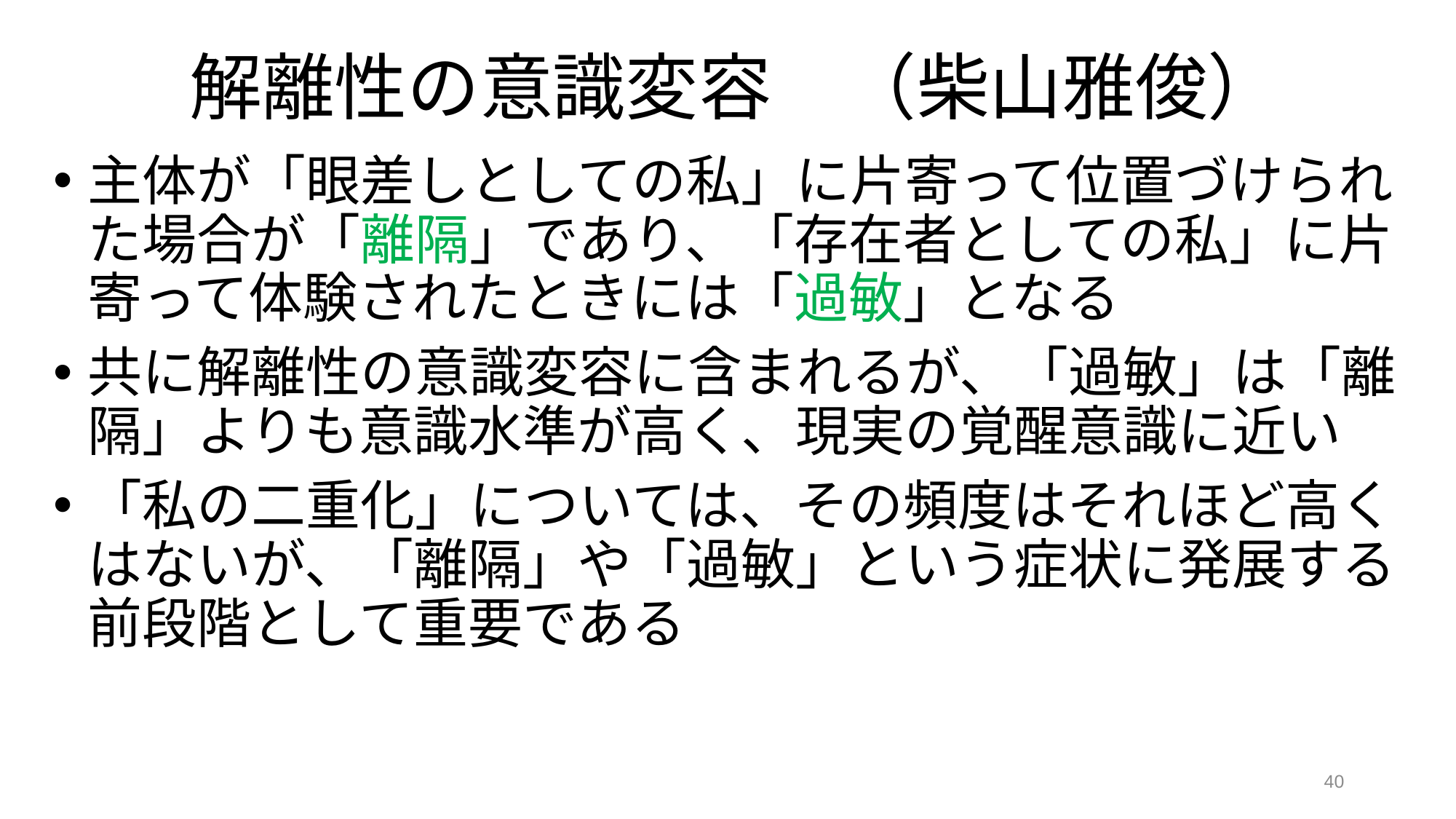

# 解離性の意識変容　（柴山雅俊）
主体が「眼差しとしての私」に片寄って位置づけられた場合が「離隔」であり、「存在者としての私」に片寄って体験されたときには「過敏」となる
共に解離性の意識変容に含まれるが、「過敏」は「離隔」よりも意識水準が高く、現実の覚醒意識に近い
「私の二重化」については、その頻度はそれほど高くはないが、「離隔」や「過敏」という症状に発展する前段階として重要である

40